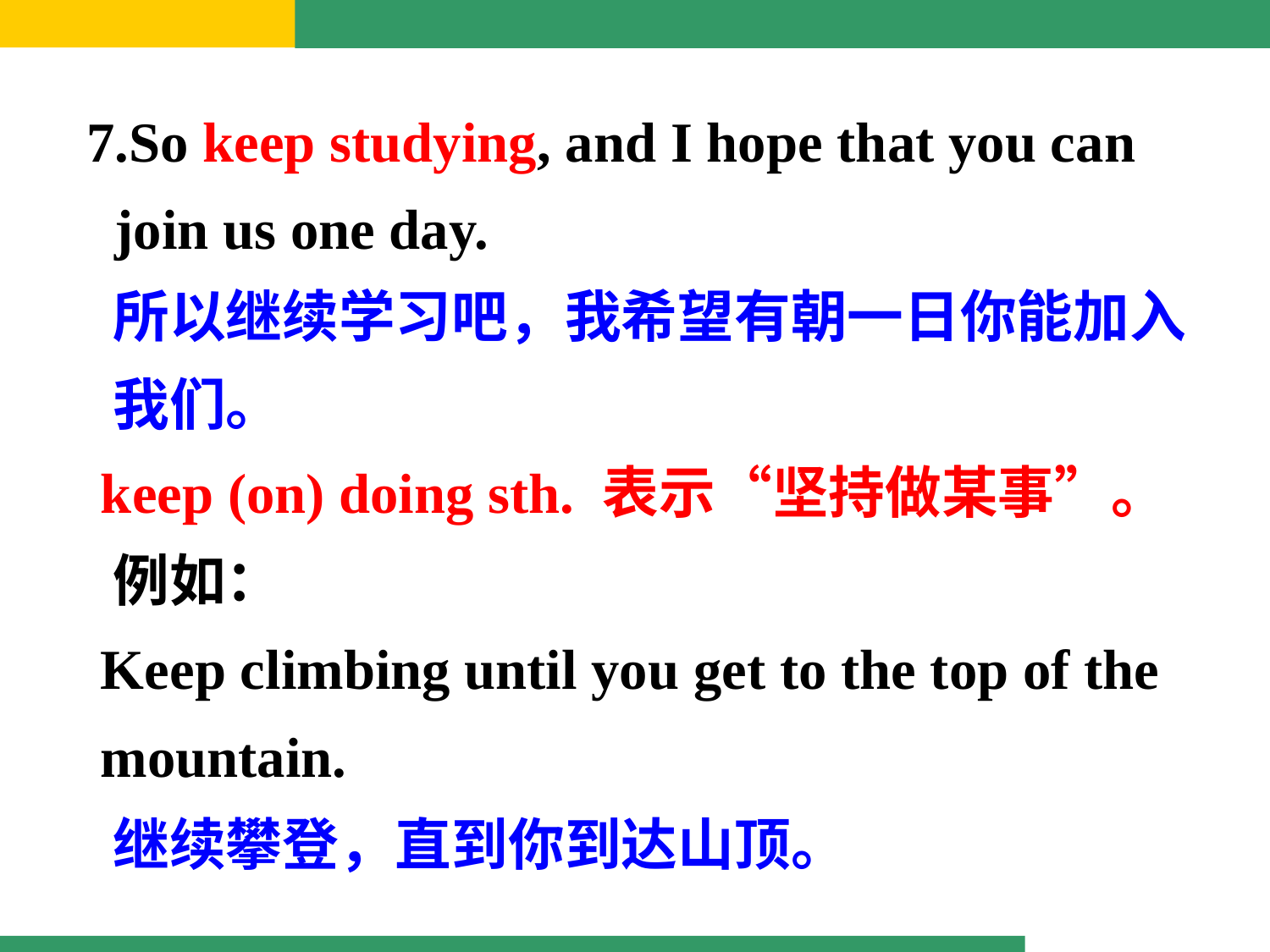

So keep studying, and I hope that you can
  join us one day.
 所以继续学习吧，我希望有朝一日你能加入
 我们。
 keep (on) doing sth. 表示“坚持做某事”。
 例如：
 Keep climbing until you get to the top of the
 mountain.
 继续攀登，直到你到达山顶。